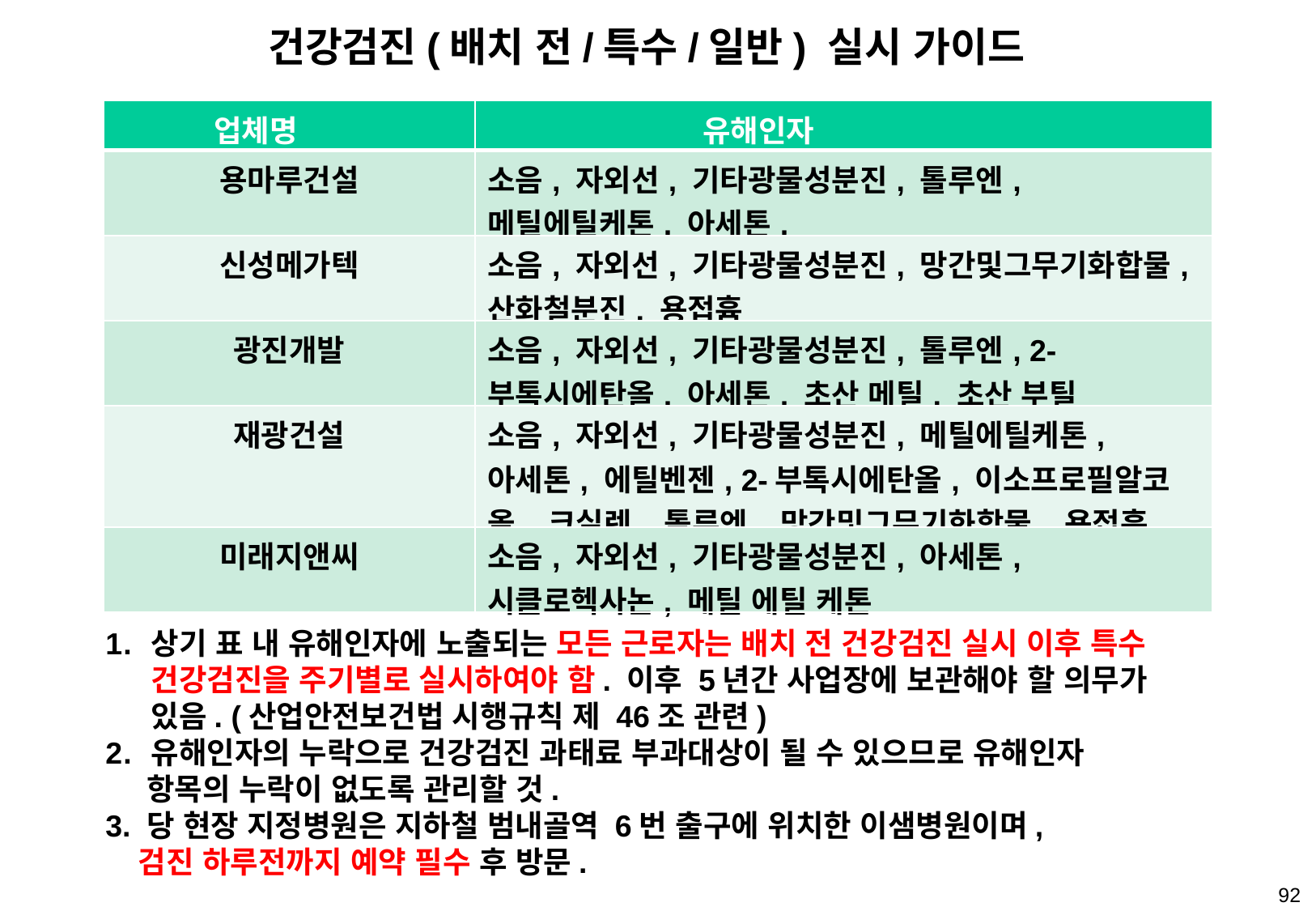

건강검진(배치 전/특수/일반) 실시 가이드
| 업체명 | 유해인자 |
| --- | --- |
| 용마루건설 | 소음, 자외선, 기타광물성분진, 톨루엔, 메틸에틸케톤, 아세톤, |
| 신성메가텍 | 소음, 자외선, 기타광물성분진, 망간및그무기화합물, 산화철분진, 용접흄 |
| 광진개발 | 소음, 자외선, 기타광물성분진, 톨루엔, 2-부톡시에탄올, 아세톤, 초산 메틸, 초산 부틸 |
| 재광건설 | 소음, 자외선, 기타광물성분진, 메틸에틸케톤, 아세톤, 에틸벤젠, 2-부톡시에탄올, 이소프로필알코올, 크실렌, 톨루엔, 망간및그무기화합물, 용접흄 |
| 미래지앤씨 | 소음, 자외선, 기타광물성분진, 아세톤, 시클로헥사논, 메틸 에틸 케톤 |
상기 표 내 유해인자에 노출되는 모든 근로자는 배치 전 건강검진 실시 이후 특수 건강검진을 주기별로 실시하여야 함. 이후 5년간 사업장에 보관해야 할 의무가 있음. (산업안전보건법 시행규칙 제 46조 관련)
유해인자의 누락으로 건강검진 과태료 부과대상이 될 수 있으므로 유해인자
    항목의 누락이 없도록 관리할 것.
3. 당 현장 지정병원은 지하철 범내골역 6번 출구에 위치한 이샘병원이며,
   검진 하루전까지 예약 필수 후 방문.